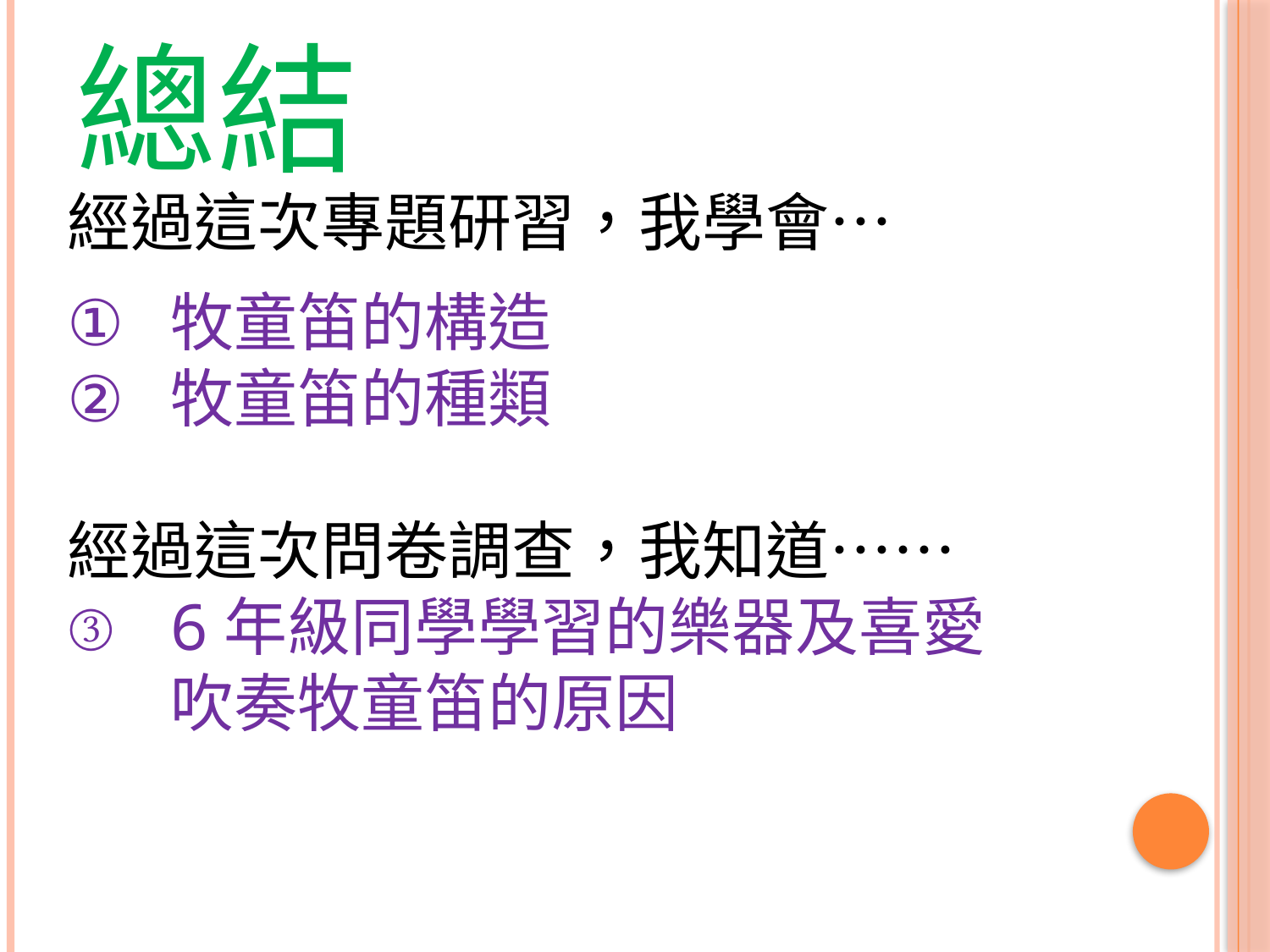

# 總結
經過這次專題研習，我學會…
牧童笛的構造
牧童笛的種類

經過這次問卷調查，我知道……
6年級同學學習的樂器及喜愛吹奏牧童笛的原因